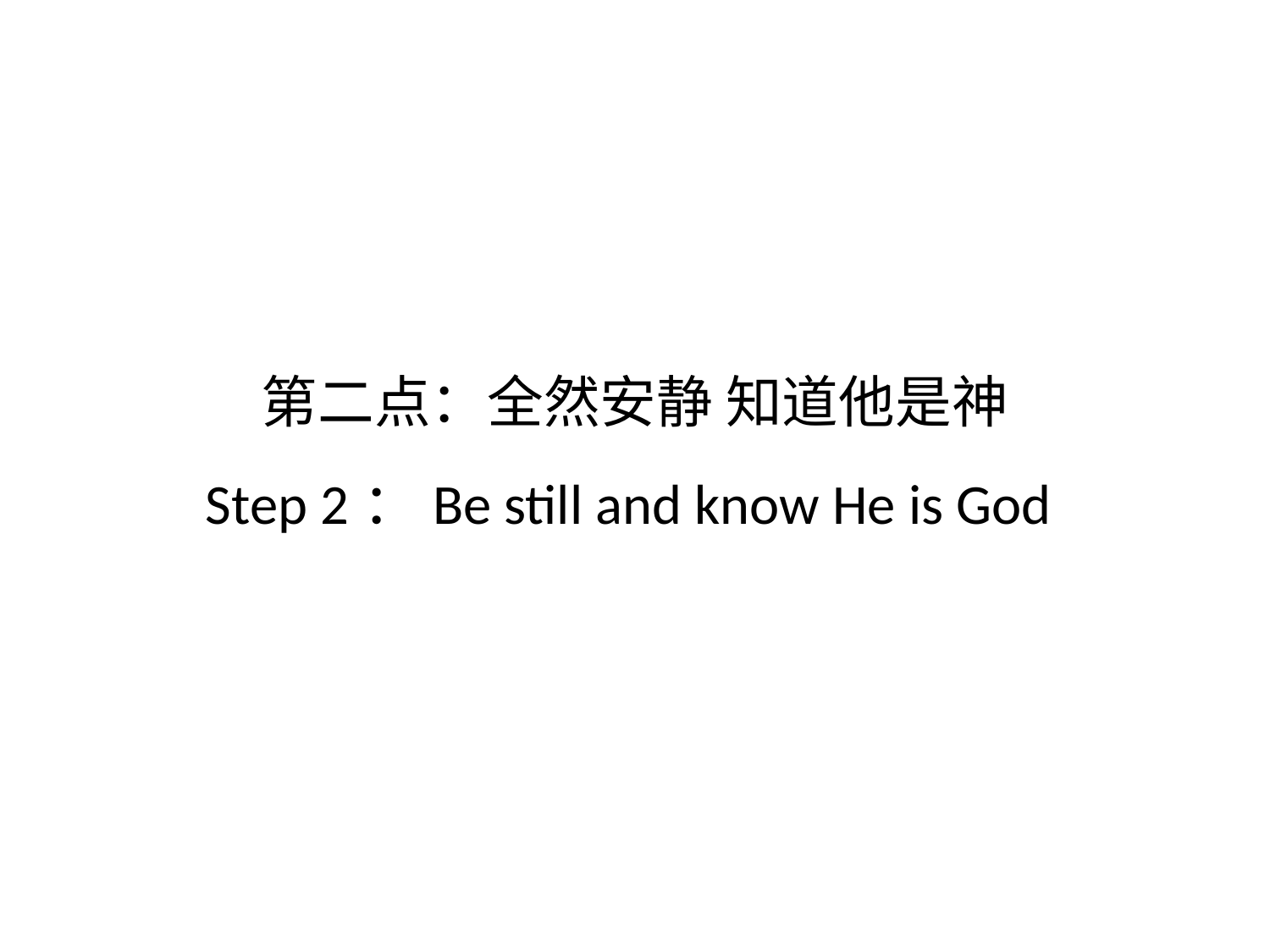

# 第二点：全然安静 知道他是神 Step 2：Be still and know He is God